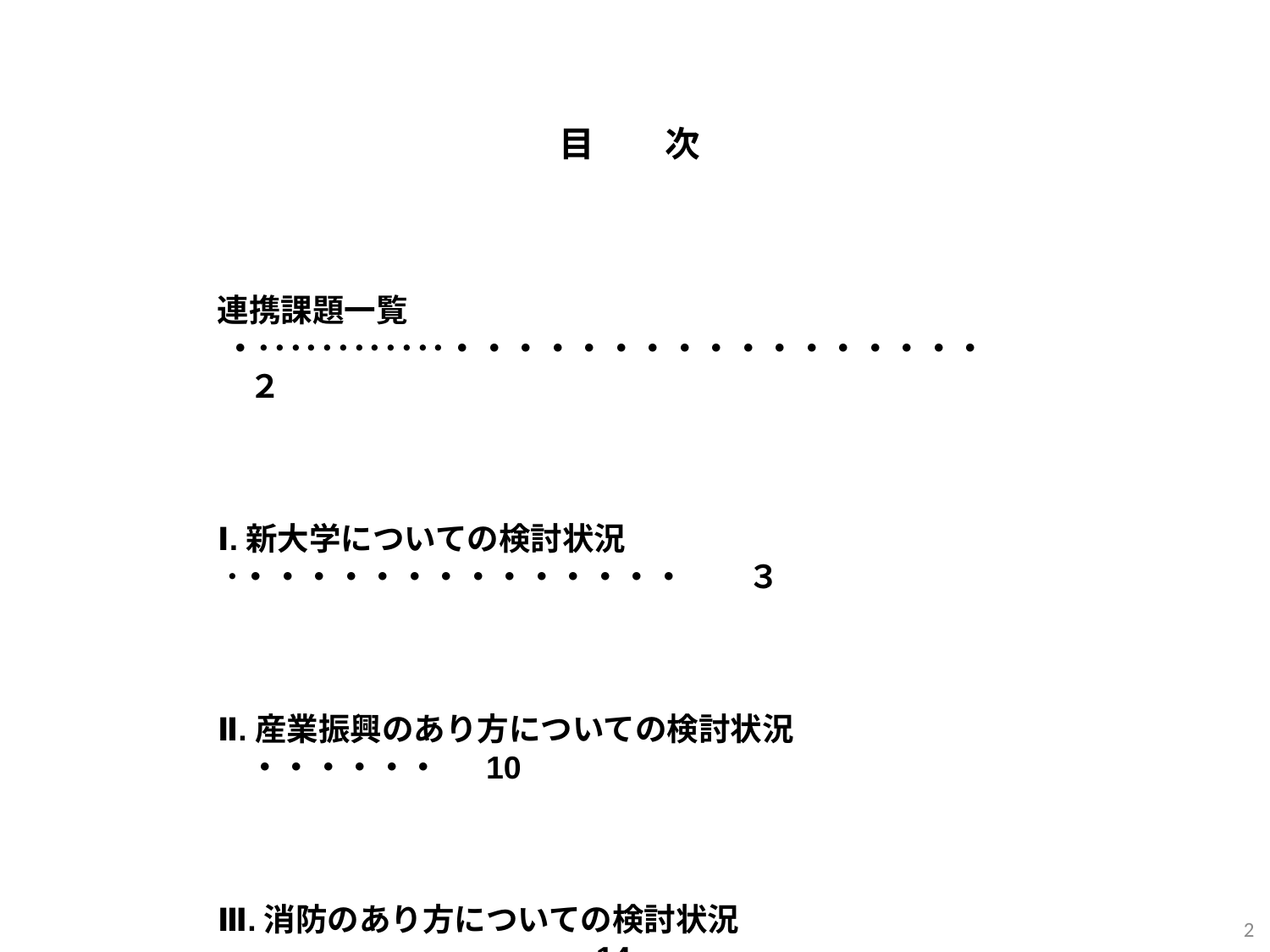

目　　次

連携課題一覧    ・････････････・・・・・・・・・・・・・・・・・　　２

Ⅰ.新大学についての検討状況　  ･・・・・・・・・・・・・・・　　３

Ⅱ.産業振興のあり方についての検討状況　　・・・・・・　 10

Ⅲ.消防のあり方についての検討状況　　・・・・・・・・・・   14
2